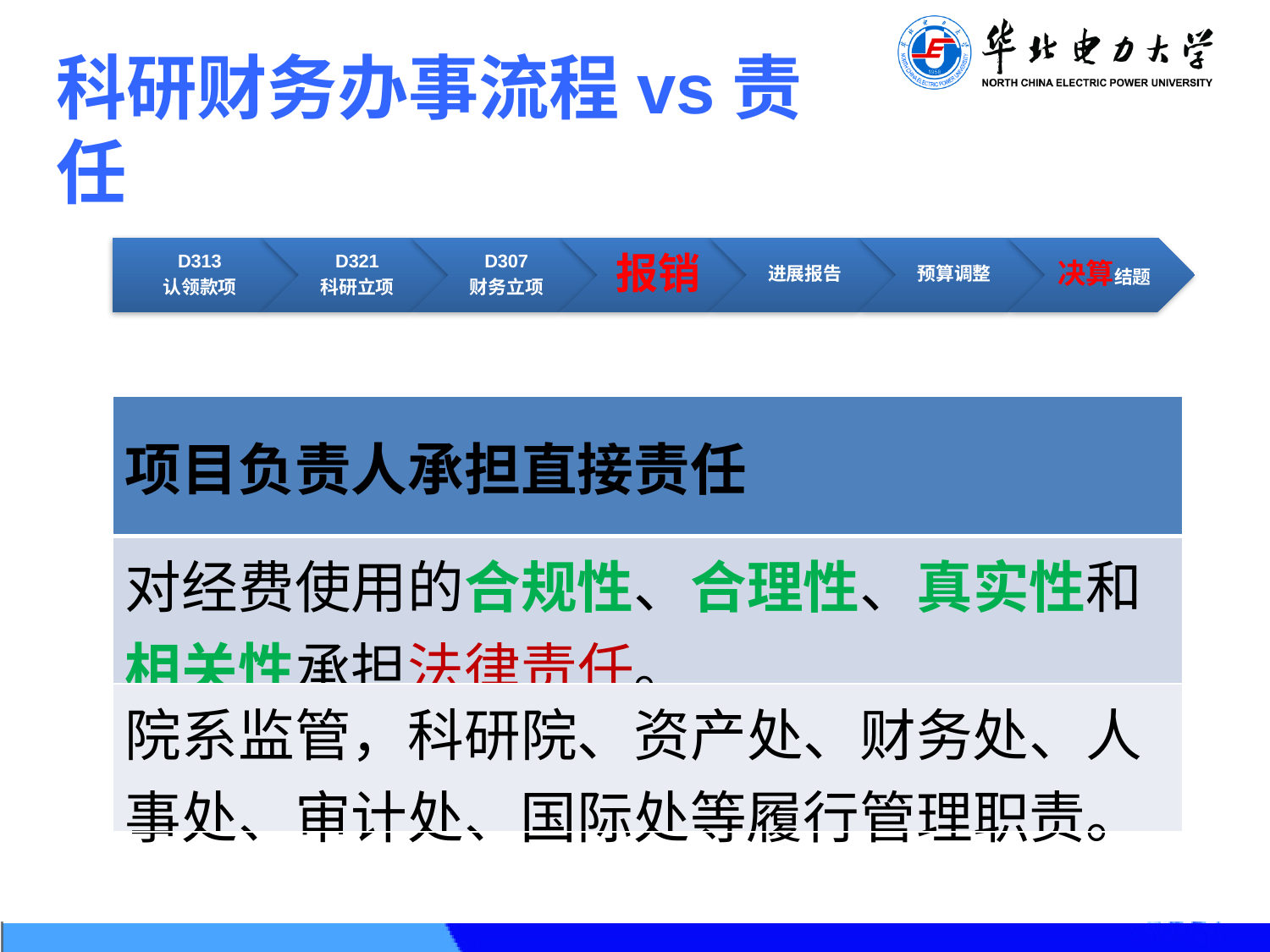

科研财务办事流程vs责任
D313
认领款项
D321
科研立项
D307
财务立项
报销
进展报告
预算调整
决算结题
| 项目负责人承担直接责任 |
| --- |
| 对经费使用的合规性、合理性、真实性和相关性承担法律责任。 |
| 院系监管，科研院、资产处、财务处、人事处、审计处、国际处等履行管理职责。 |